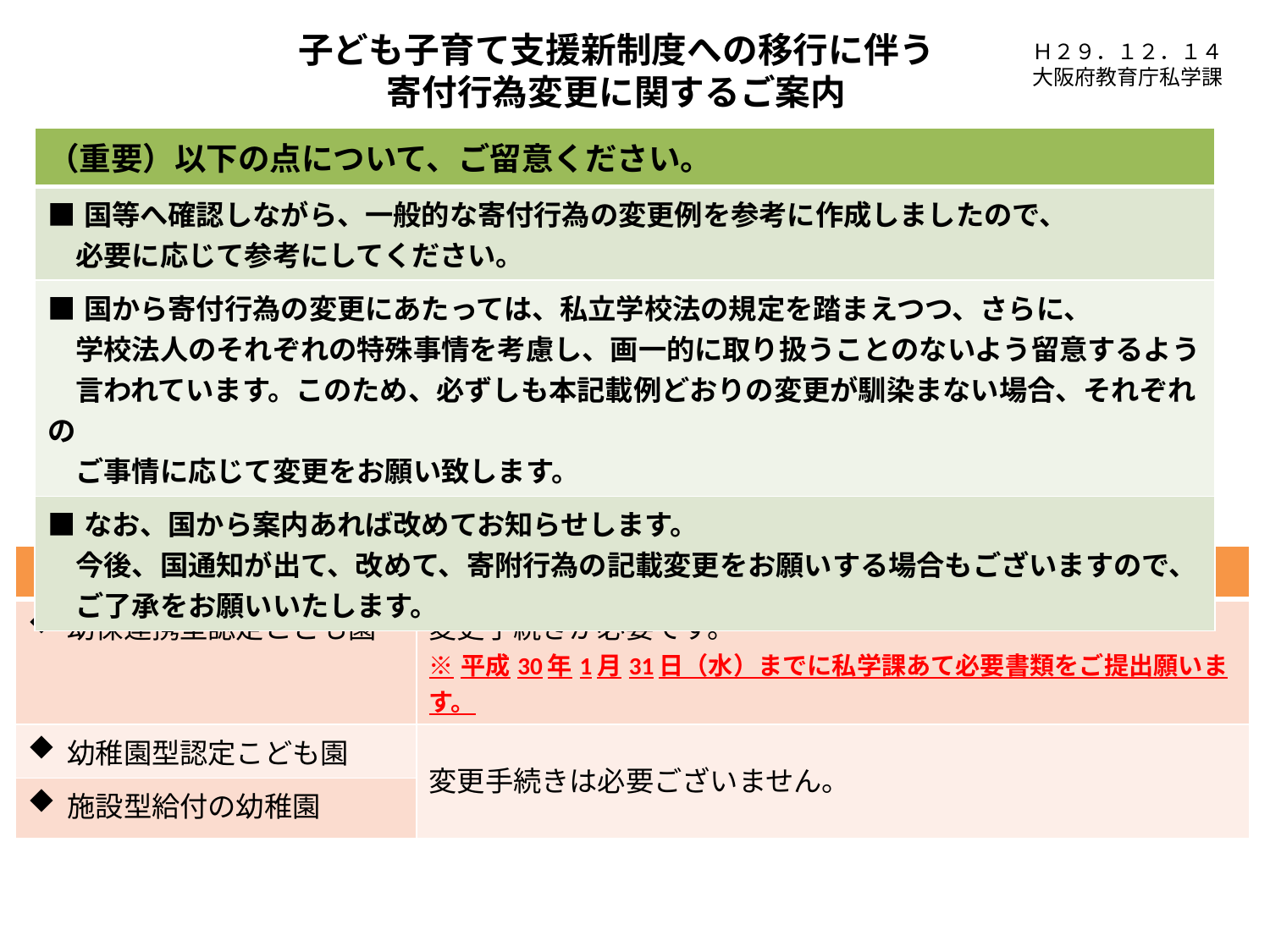

# 子ども子育て支援新制度への移行に伴う 寄付行為変更に関するご案内
Ｈ２９．１２．１４
大阪府教育庁私学課
| （重要）以下の点について、ご留意ください。 |
| --- |
| ■国等へ確認しながら、一般的な寄付行為の変更例を参考に作成しましたので、 　必要に応じて参考にしてください。 |
| ■国から寄付行為の変更にあたっては、私立学校法の規定を踏まえつつ、さらに、 　学校法人のそれぞれの特殊事情を考慮し、画一的に取り扱うことのないよう留意するよう 　言われています。このため、必ずしも本記載例どおりの変更が馴染まない場合、それぞれの 　ご事情に応じて変更をお願い致します。 |
| ■なお、国から案内あれば改めてお知らせします。 　今後、国通知が出て、改めて、寄附行為の記載変更をお願いする場合もございますので、 　ご了承をお願いいたします。 |
| 施設類型 | 寄付行為 |
| --- | --- |
| 幼保連携型認定こども園 | 変更手続きが必要です。 ※平成30年1月31日（水）までに私学課あて必要書類をご提出願います。 |
| 幼稚園型認定こども園 | 変更手続きは必要ございません。 |
| 施設型給付の幼稚園 |  |